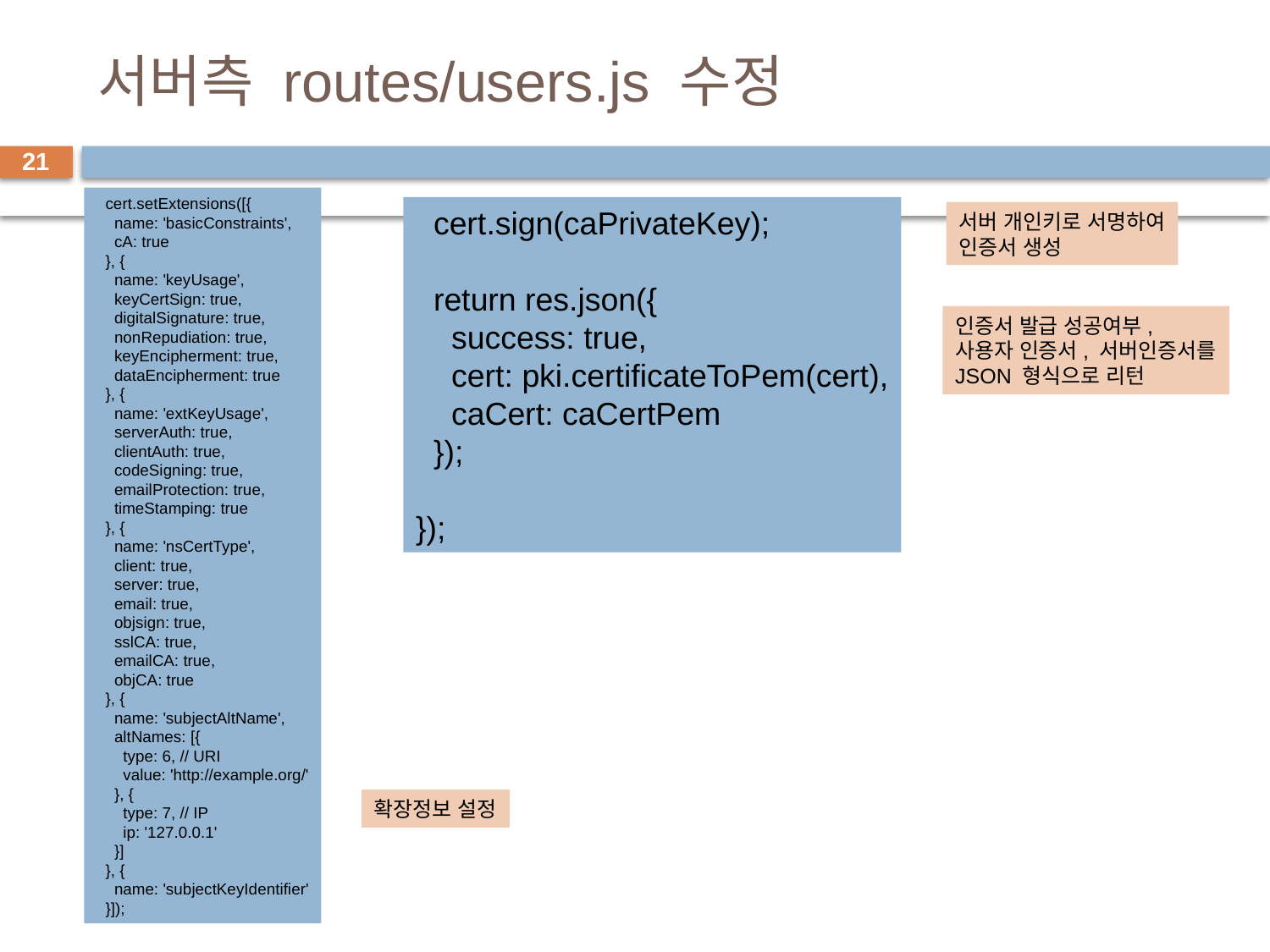

# 서버측 routes/users.js 수정
21
  cert.setExtensions([{
    name: 'basicConstraints',
    cA: true
  }, {
    name: 'keyUsage',
    keyCertSign: true,
    digitalSignature: true,
    nonRepudiation: true,
    keyEncipherment: true,
    dataEncipherment: true
  }, {
    name: 'extKeyUsage',
    serverAuth: true,
    clientAuth: true,
    codeSigning: true,
    emailProtection: true,
    timeStamping: true
  }, {
    name: 'nsCertType',
    client: true,
    server: true,
    email: true,
    objsign: true,
    sslCA: true,
    emailCA: true,
    objCA: true
  }, {
    name: 'subjectAltName',
    altNames: [{
      type: 6, // URI
      value: 'http://example.org/'
    }, {
      type: 7, // IP
      ip: '127.0.0.1'
    }]
  }, {
    name: 'subjectKeyIdentifier'
  }]);
  cert.sign(caPrivateKey);
  return res.json({
    success: true,
    cert: pki.certificateToPem(cert),
    caCert: caCertPem
  });
});
서버 개인키로 서명하여
인증서 생성
인증서 발급 성공여부,
사용자 인증서, 서버인증서를
JSON 형식으로 리턴
확장정보 설정